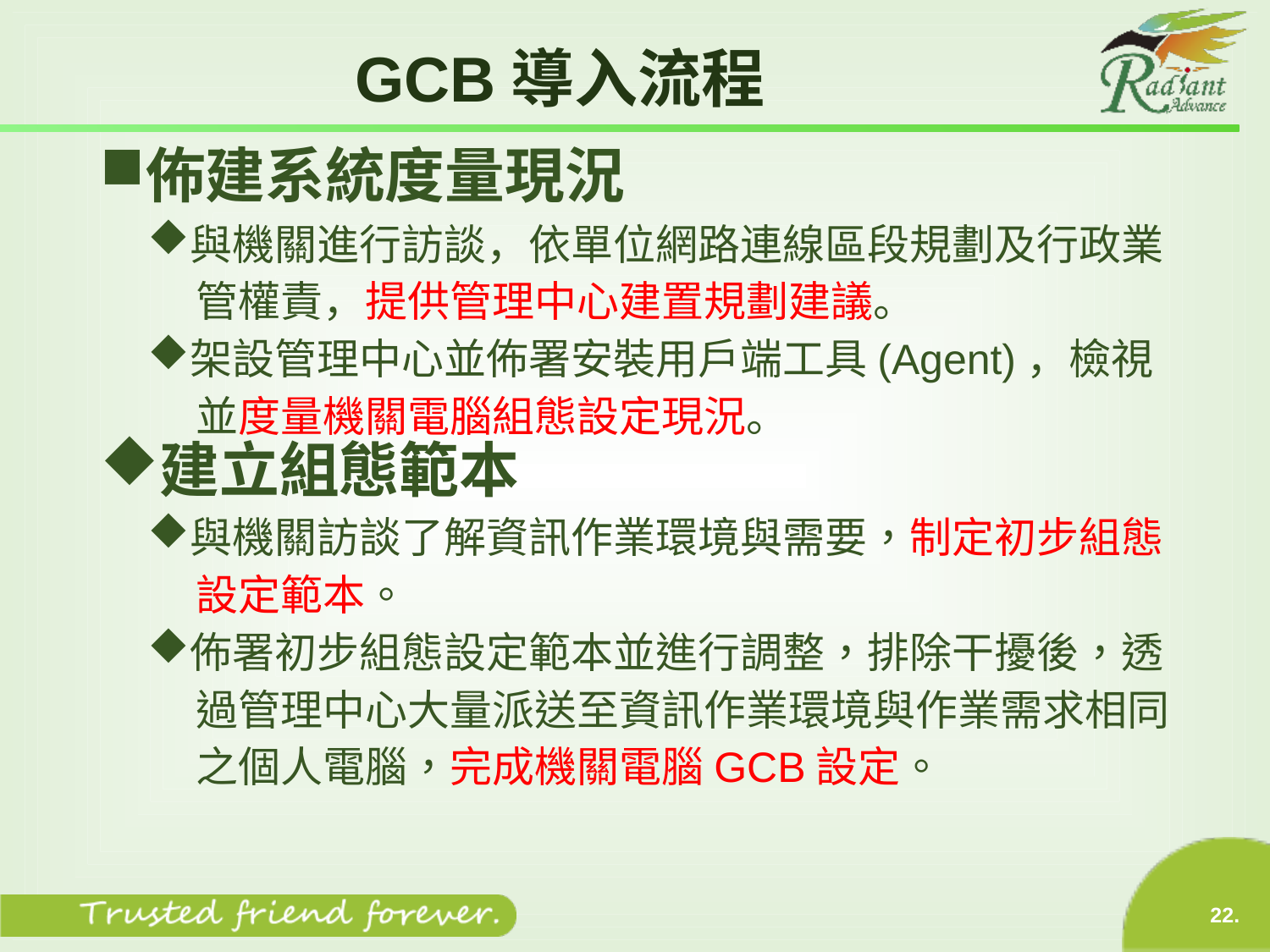

# GCB導入流程
佈建系統度量現況
與機關進行訪談，依單位網路連線區段規劃及行政業
    管權責，提供管理中心建置規劃建議。
架設管理中心並佈署安裝用戶端工具(Agent)，檢視
    並度量機關電腦組態設定現況。
建立組態範本
與機關訪談了解資訊作業環境與需要，制定初步組態
    設定範本。
佈署初步組態設定範本並進行調整，排除干擾後，透
    過管理中心大量派送至資訊作業環境與作業需求相同
    之個人電腦，完成機關電腦GCB設定。

22